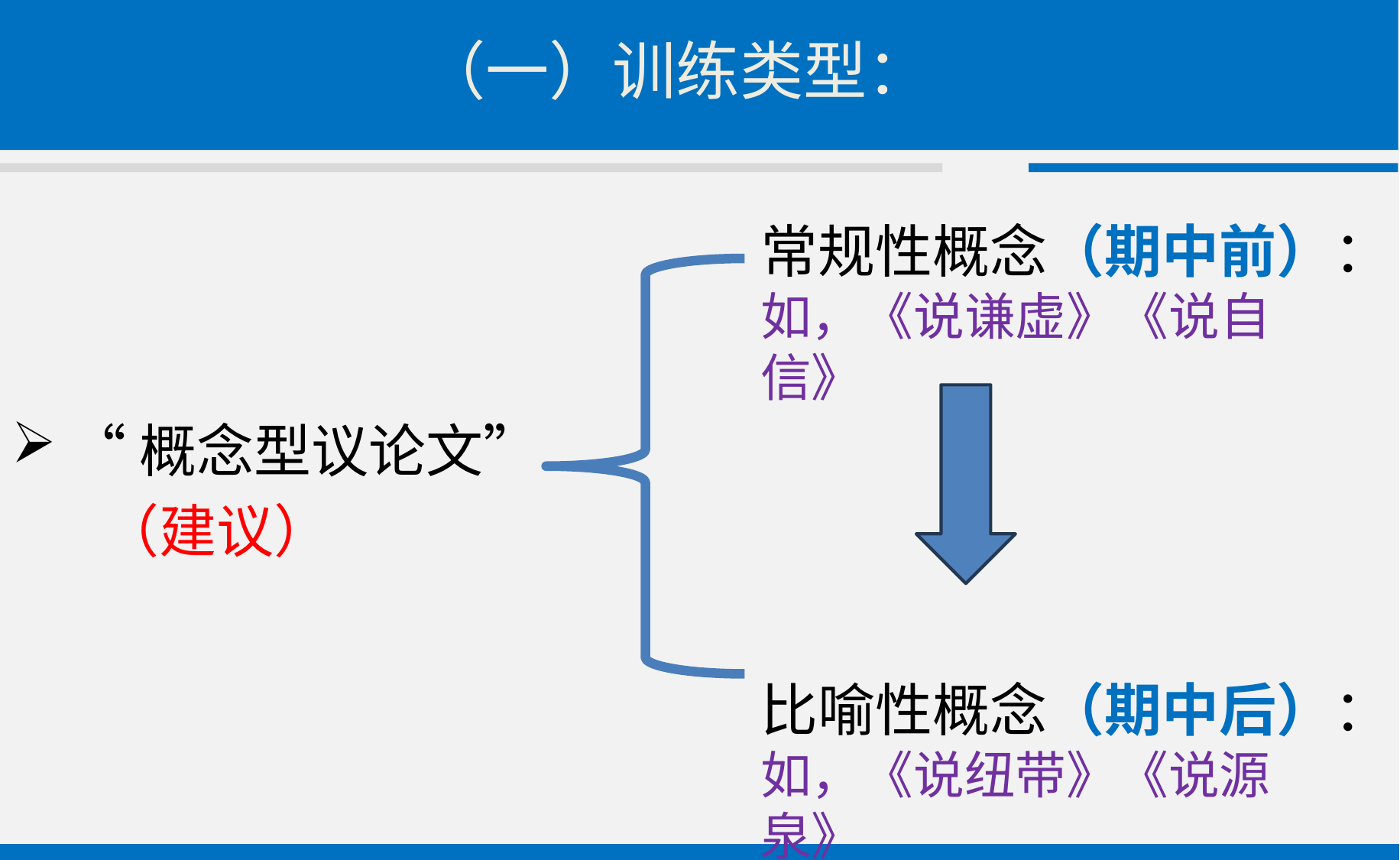

# （一）训练类型：

“概念型议论文”
      （建议）
常规性概念（期中前）：
如，《说谦虚》《说自信》

比喻性概念（期中后）：
如，《说纽带》《说源泉》